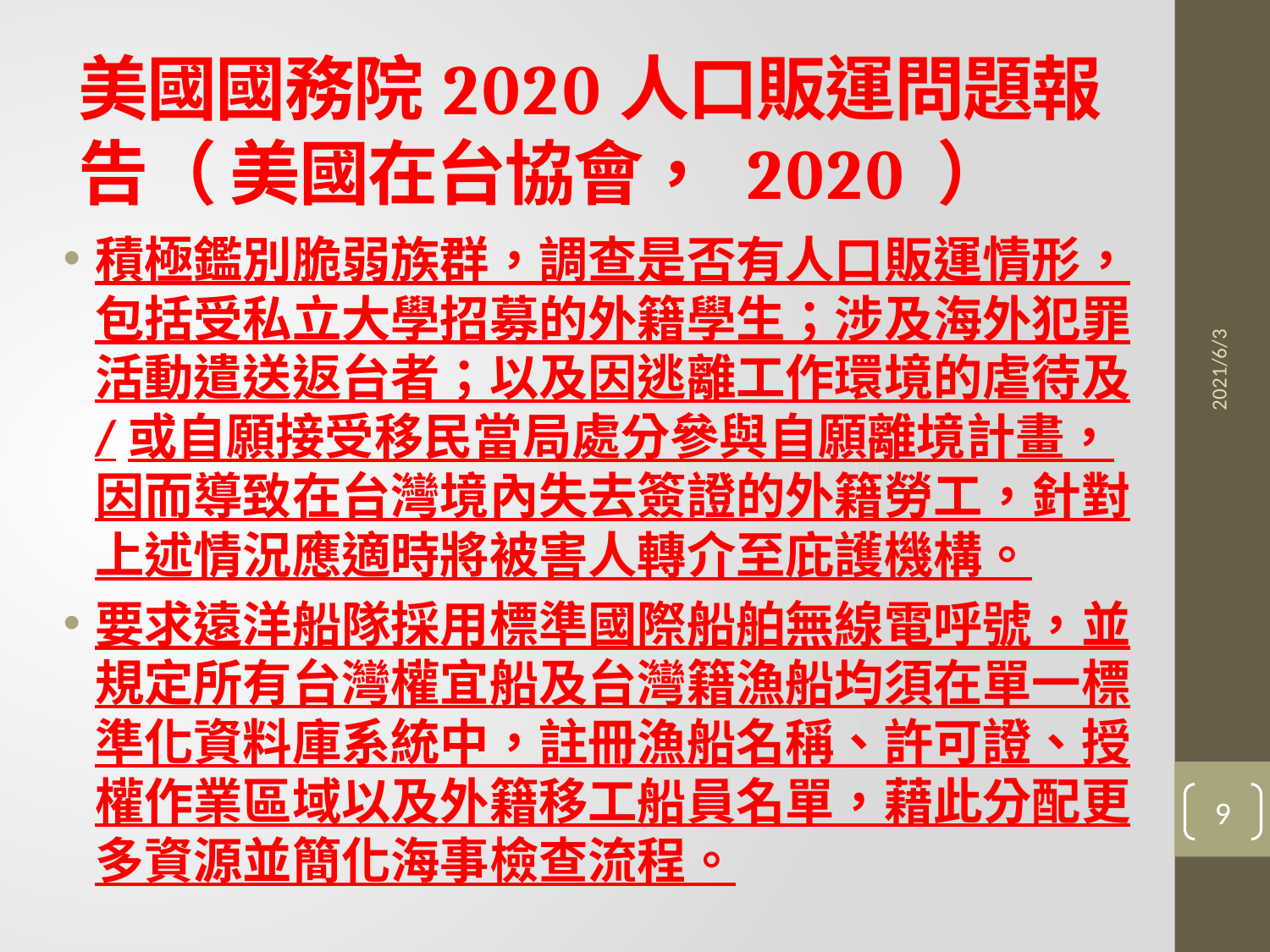

# 美國國務院2020人口販運問題報告（ 美國在台協會， 2020 ）
積極鑑別脆弱族群，調查是否有人口販運情形，包括受私立大學招募的外籍學生；涉及海外犯罪活動遣送返台者；以及因逃離工作環境的虐待及/或自願接受移民當局處分參與自願離境計畫，因而導致在台灣境內失去簽證的外籍勞工，針對上述情況應適時將被害人轉介至庇護機構。
要求遠洋船隊採用標準國際船舶無線電呼號，並規定所有台灣權宜船及台灣籍漁船均須在單一標準化資料庫系統中，註冊漁船名稱、許可證、授權作業區域以及外籍移工船員名單，藉此分配更多資源並簡化海事檢查流程。

2021/6/3

9